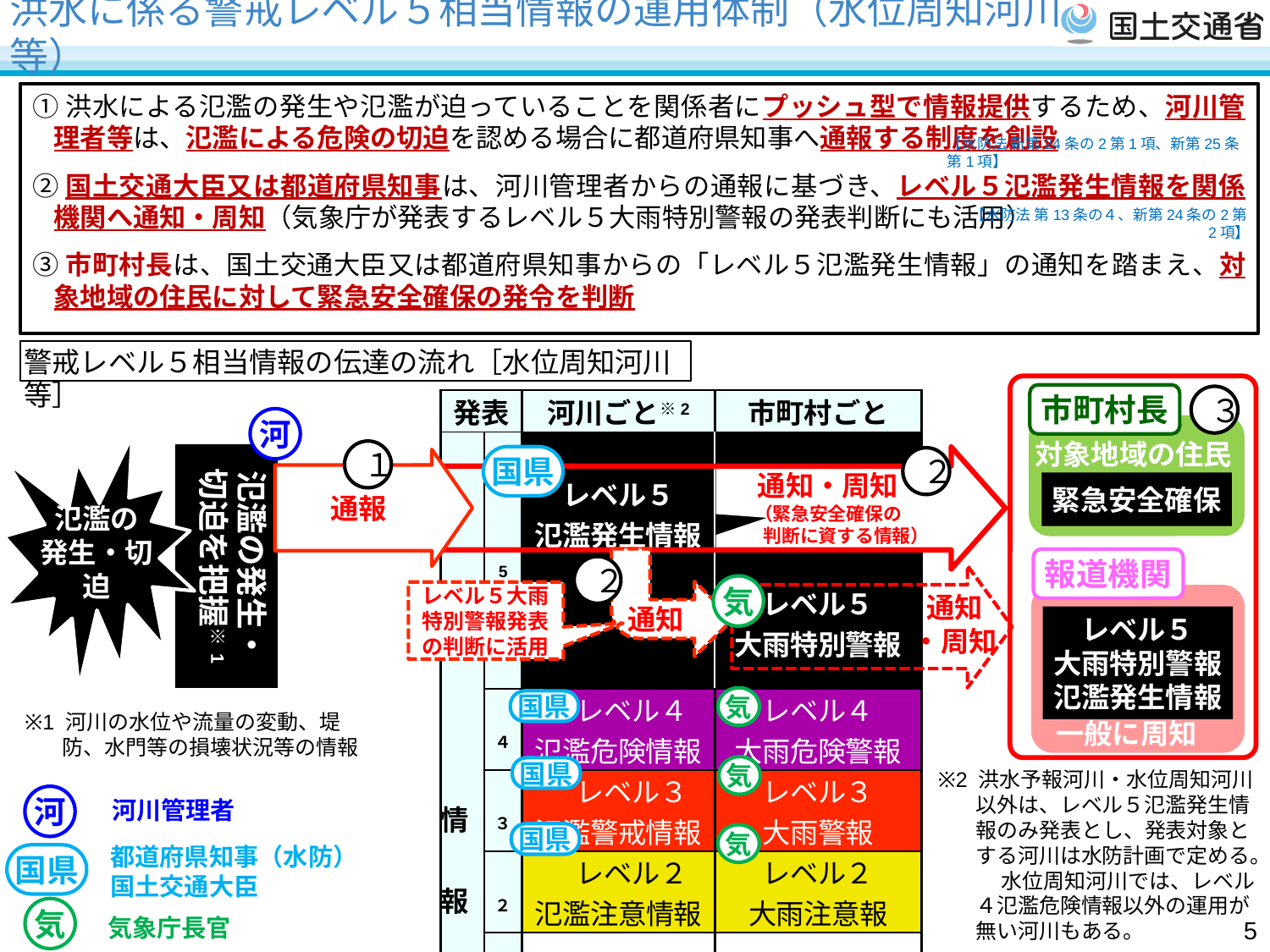

洪水に係る警戒レベル５相当情報の運用体制（水位周知河川等）
①洪水による氾濫の発生や氾濫が迫っていることを関係者にプッシュ型で情報提供するため、河川管理者等は、氾濫による危険の切迫を認める場合に都道府県知事へ通報する制度を創設

②国土交通大臣又は都道府県知事は、河川管理者からの通報に基づき、レベル５氾濫発生情報を関係機関へ通知・周知（気象庁が発表するレベル５大雨特別警報の発表判断にも活用）

③市町村長は、国土交通大臣又は都道府県知事からの「レベル５氾濫発生情報」の通知を踏まえ、対象地域の住民に対して緊急安全確保の発令を判断
【水防法 新第24条の2第1項、新第25条第1項】
【水防法 第13条の４、新第24条の2第2項】
警戒レベル５相当情報の伝達の流れ［水位周知河川等］

市町村長

対象地域の住民

緊急安全確保

３
| 発表 |  | 河川ごと※2 | 市町村ごと |
| --- | --- | --- | --- |
| 情　報　名　称 | 5 | レベル５ 氾濫発生情報 | レベル５ 大雨特別警報 |
|  | ４ | レベル４ 氾濫危険情報 | レベル４ 大雨危険警報 |
|  | ３ | レベル３ 氾濫警戒情報 | レベル３ 大雨警報 |
|  | ２ | レベル２ 氾濫注意情報 | レベル２ 大雨注意報 |
|  | 1 | － | 早期注意情報 |
河

氾濫の
発生・切迫
１
氾濫の発生・
切迫を把握※1
国県

２
通報
通知・周知
（緊急安全確保の
　　判断に資する情報）

報道機関
２

気
レベル５大雨特別警報発表の判断に活用
通知
・周知

通知

レベル５
大雨特別警報
氾濫発生情報

気
国県
※1 河川の水位や流量の変動、堤防、水門等の損壊状況等の情報
一般に周知
気
国県
※2 洪水予報河川・水位周知河川以外は、レベル５氾濫発生情報のみ発表とし、発表対象とする河川は水防計画で定める。
　　　水位周知河川では、レベル４氾濫危険情報以外の運用が無い河川もある。
河
河川管理者
国県
気
都道府県知事（水防）
国土交通大臣
国県
気
気象庁長官
5